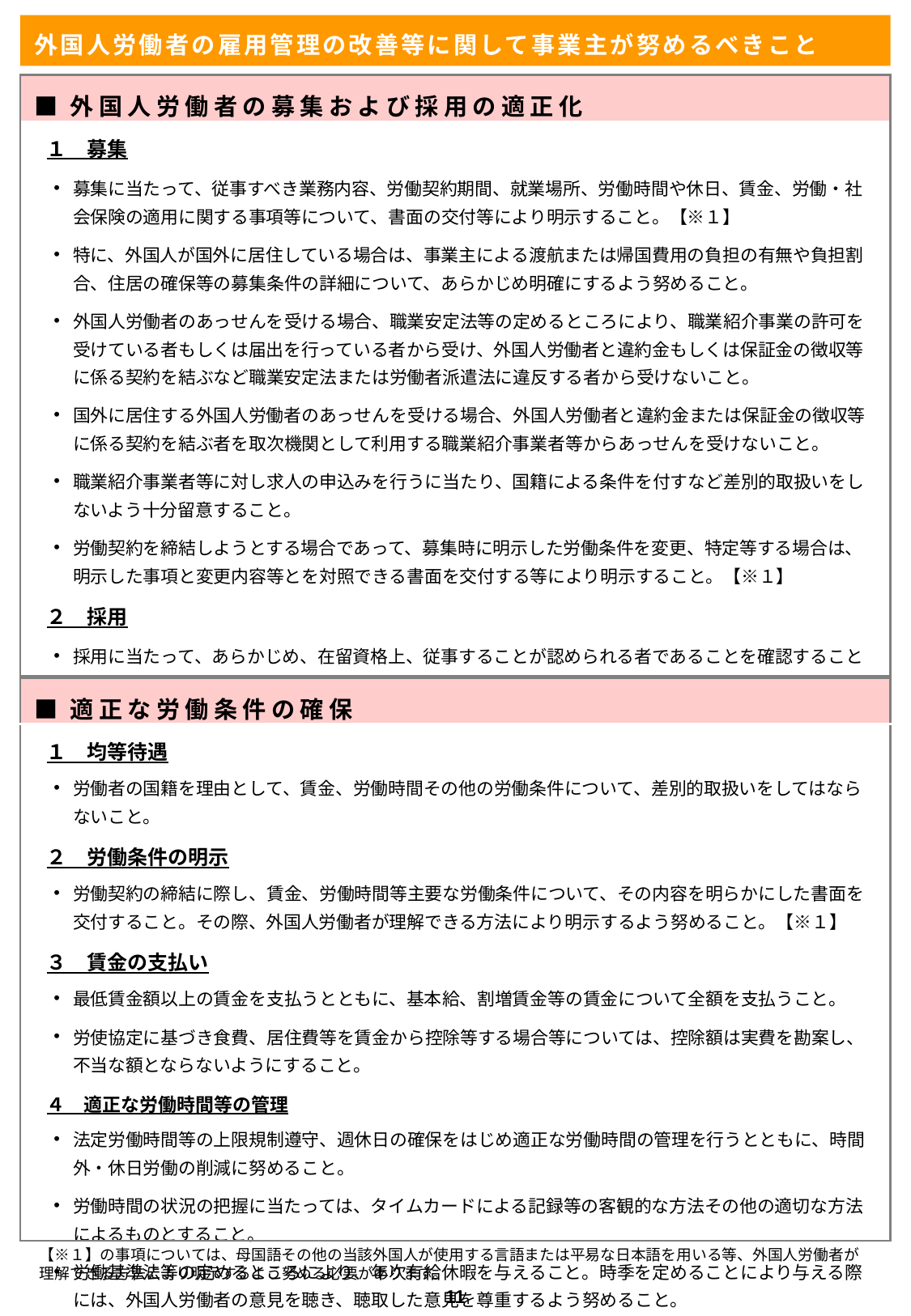

外国人労働者の雇用管理の改善等に関して事業主が努めるべきこと
| ■外国人労働者の募集および採用の適正化 |
| --- |
| １　募集 募集に当たって、従事すべき業務内容、労働契約期間、就業場所、労働時間や休日、賃金、労働・社会保険の適用に関する事項等について、書面の交付等により明示すること。【※１】 特に、外国人が国外に居住している場合は、事業主による渡航または帰国費用の負担の有無や負担割合、住居の確保等の募集条件の詳細について、あらかじめ明確にするよう努めること。 外国人労働者のあっせんを受ける場合、職業安定法等の定めるところにより、職業紹介事業の許可を受けている者もしくは届出を行っている者から受け、外国人労働者と違約金もしくは保証金の徴収等に係る契約を結ぶなど職業安定法または労働者派遣法に違反する者から受けないこと。 国外に居住する外国人労働者のあっせんを受ける場合、外国人労働者と違約金または保証金の徴収等に係る契約を結ぶ者を取次機関として利用する職業紹介事業者等からあっせんを受けないこと。 職業紹介事業者等に対し求人の申込みを行うに当たり、国籍による条件を付すなど差別的取扱いをしないよう十分留意すること。 労働契約を締結しようとする場合であって、募集時に明示した労働条件を変更、特定等する場合は、明示した事項と変更内容等とを対照できる書面を交付する等により明示すること。【※１】 ２　採用 採用に当たって、あらかじめ、在留資格上、従事することが認められる者であることを確認することとし、従事することが認められない者については、採用してはならないこと。 在留資格の範囲内で、外国人労働者がその有する能力を有効に発揮できるよう、公平な採用選考に努めること。 |
| ■適正な労働条件の確保 |
| --- |
| １　均等待遇 労働者の国籍を理由として、賃金、労働時間その他の労働条件について、差別的取扱いをしてはならないこと。 ２　労働条件の明示 労働契約の締結に際し、賃金、労働時間等主要な労働条件について、その内容を明らかにした書面を交付すること。その際、外国人労働者が理解できる方法により明示するよう努めること。【※１】 ３　賃金の支払い 最低賃金額以上の賃金を支払うとともに、基本給、割増賃金等の賃金について全額を支払うこと。 労使協定に基づき食費、居住費等を賃金から控除等する場合等については、控除額は実費を勘案し、不当な額とならないようにすること。 ４　適正な労働時間等の管理 法定労働時間等の上限規制遵守、週休日の確保をはじめ適正な労働時間の管理を行うとともに、時間外・休日労働の削減に努めること。 労働時間の状況の把握に当たっては、タイムカードによる記録等の客観的な方法その他の適切な方法によるものとすること。 労働基準法等の定めるところにより、年次有給休暇を与えること。時季を定めることにより与える際には、外国人労働者の意見を聴き、聴取した意見を尊重するよう努めること。 |
【※１】の事項については、母国語その他の当該外国人が使用する言語または平易な日本語を用いる等、外国人労働者が理解できる方法により明示するよう努める必要があります。
11